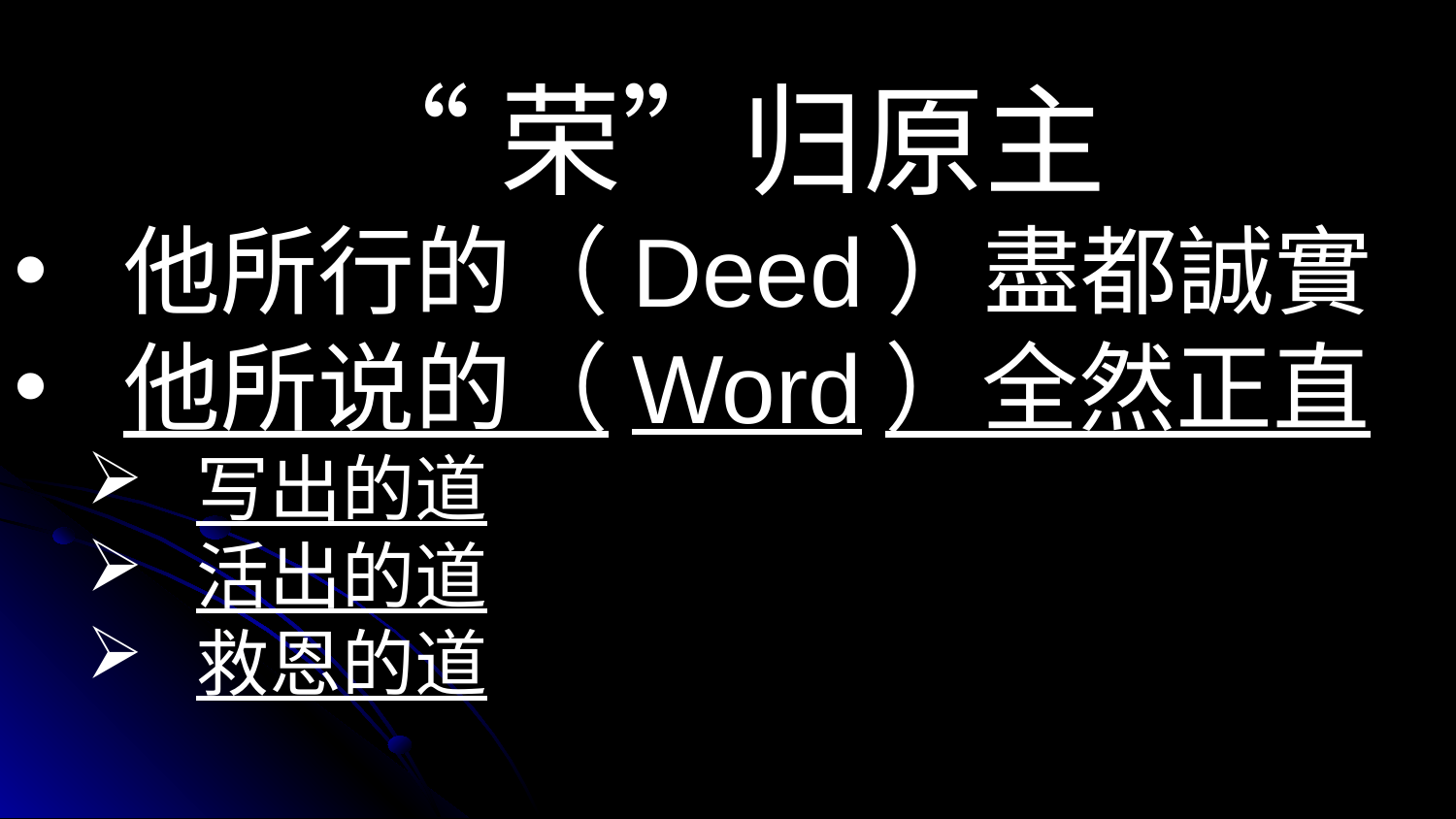

“荣”归原主
他所行的（Deed）盡都誠實
他所说的（Word）全然正直
写出的道
活出的道
救恩的道